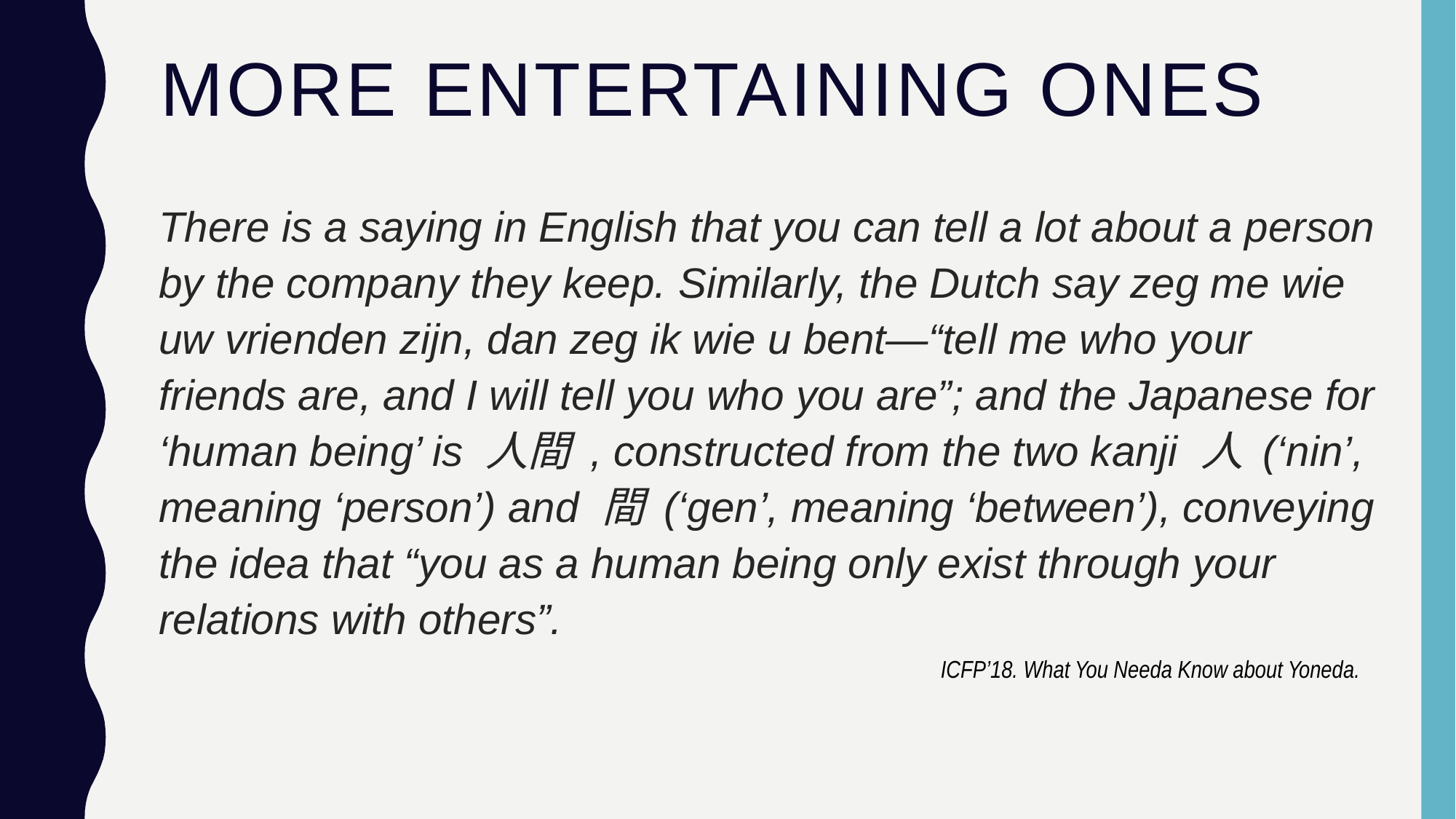

# More entertaining ones
There is a saying in English that you can tell a lot about a person by the company they keep. Similarly, the Dutch say zeg me wie uw vrienden zijn, dan zeg ik wie u bent—“tell me who your friends are, and I will tell you who you are”; and the Japanese for ‘human being’ is 人間 , constructed from the two kanji 人 (‘nin’, meaning ‘person’) and 間 (‘gen’, meaning ‘between’), conveying the idea that “you as a human being only exist through your relations with others”.
ICFP’18. What You Needa Know about Yoneda.